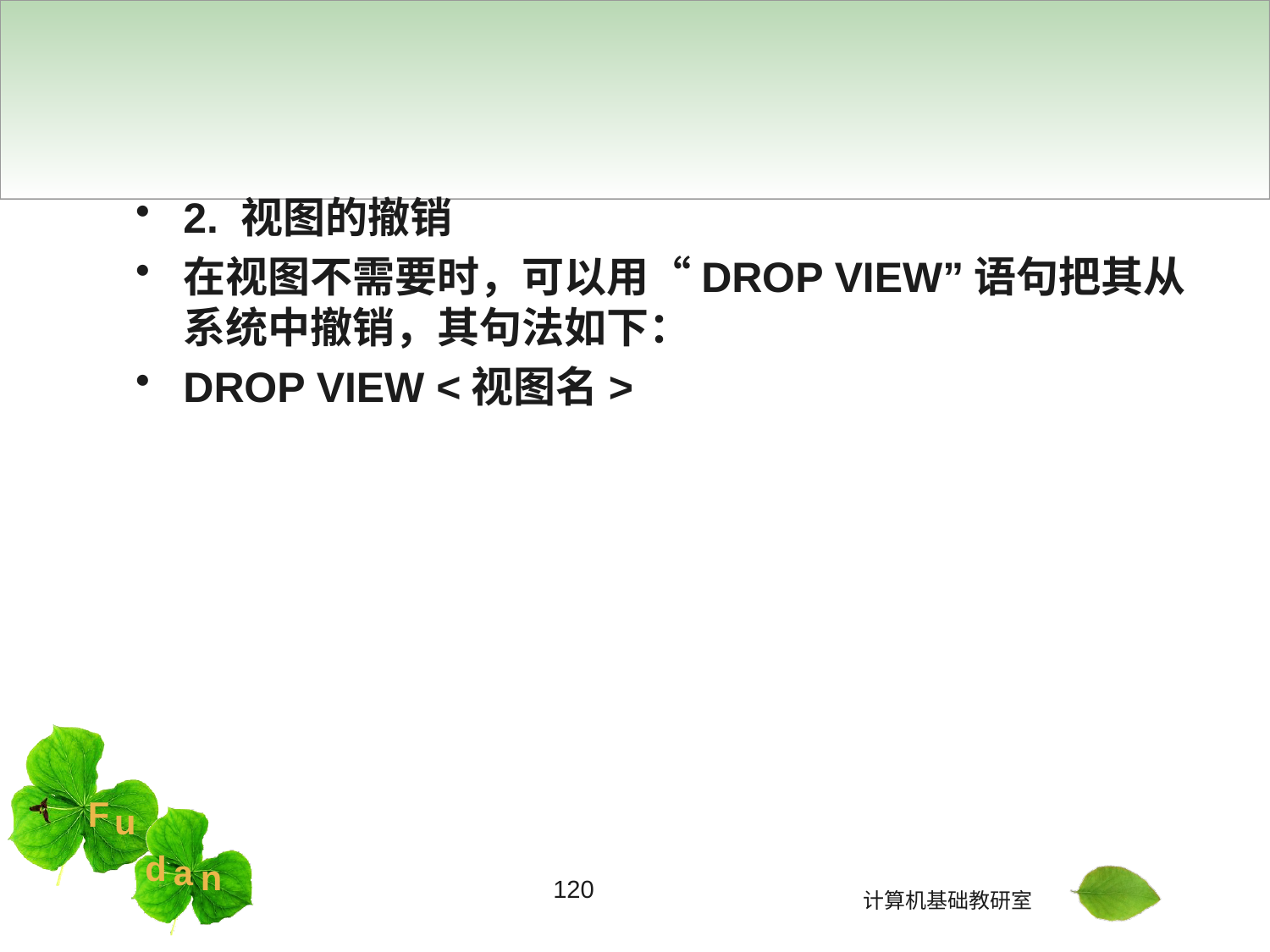

#
2. 视图的撤销
在视图不需要时，可以用“DROP VIEW”语句把其从系统中撤销，其句法如下：
DROP VIEW <视图名>

120